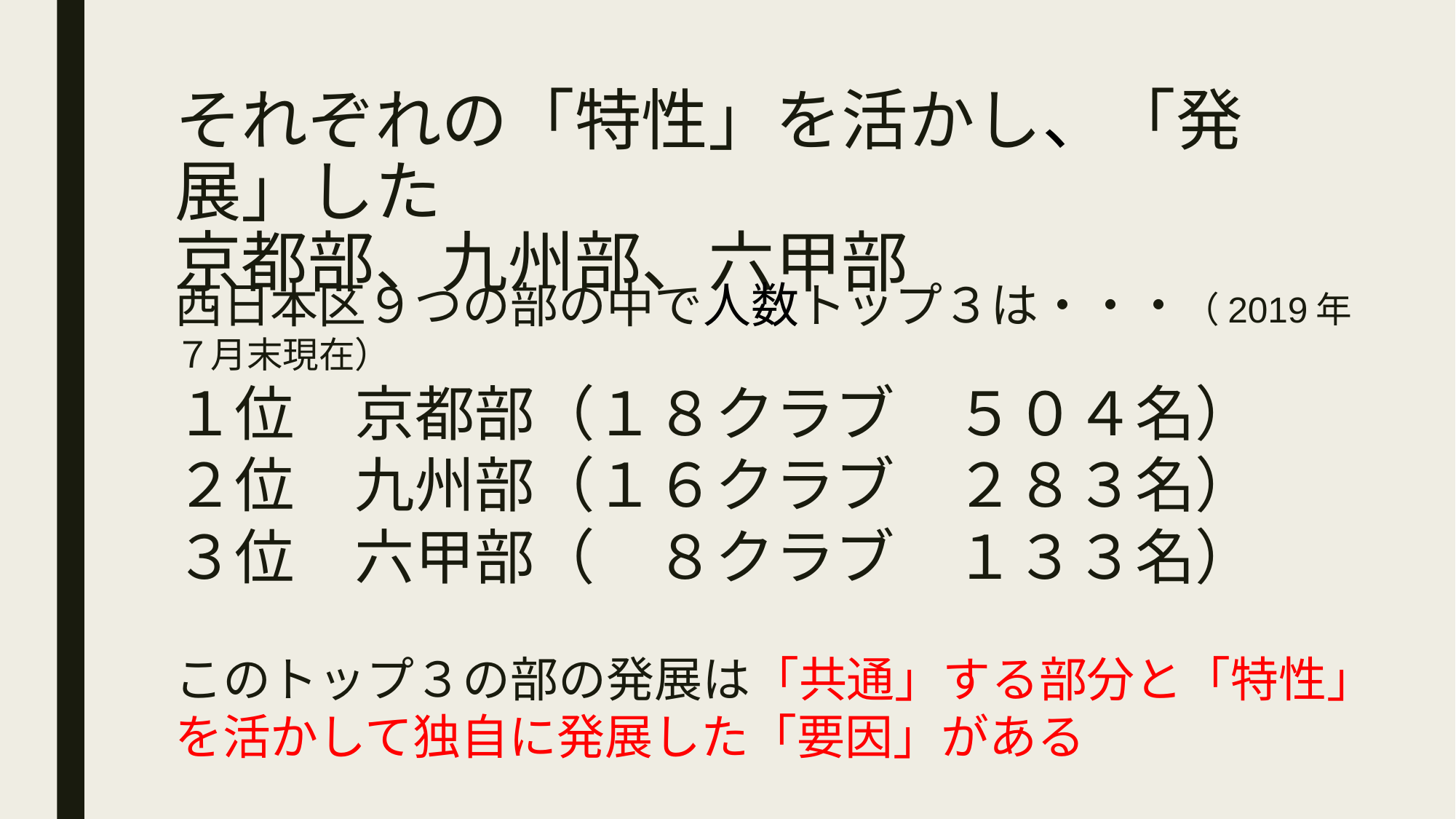

# それぞれの「特性」を活かし、「発展」した 京都部、九州部、六甲部
西日本区９つの部の中で人数トップ３は・・・（2019年７月末現在）
１位　京都部（１８クラブ　５０４名）
２位　九州部（１６クラブ　２８３名）
３位　六甲部（　８クラブ　１３３名）

このトップ３の部の発展は「共通」する部分と「特性」を活かして独自に発展した「要因」がある